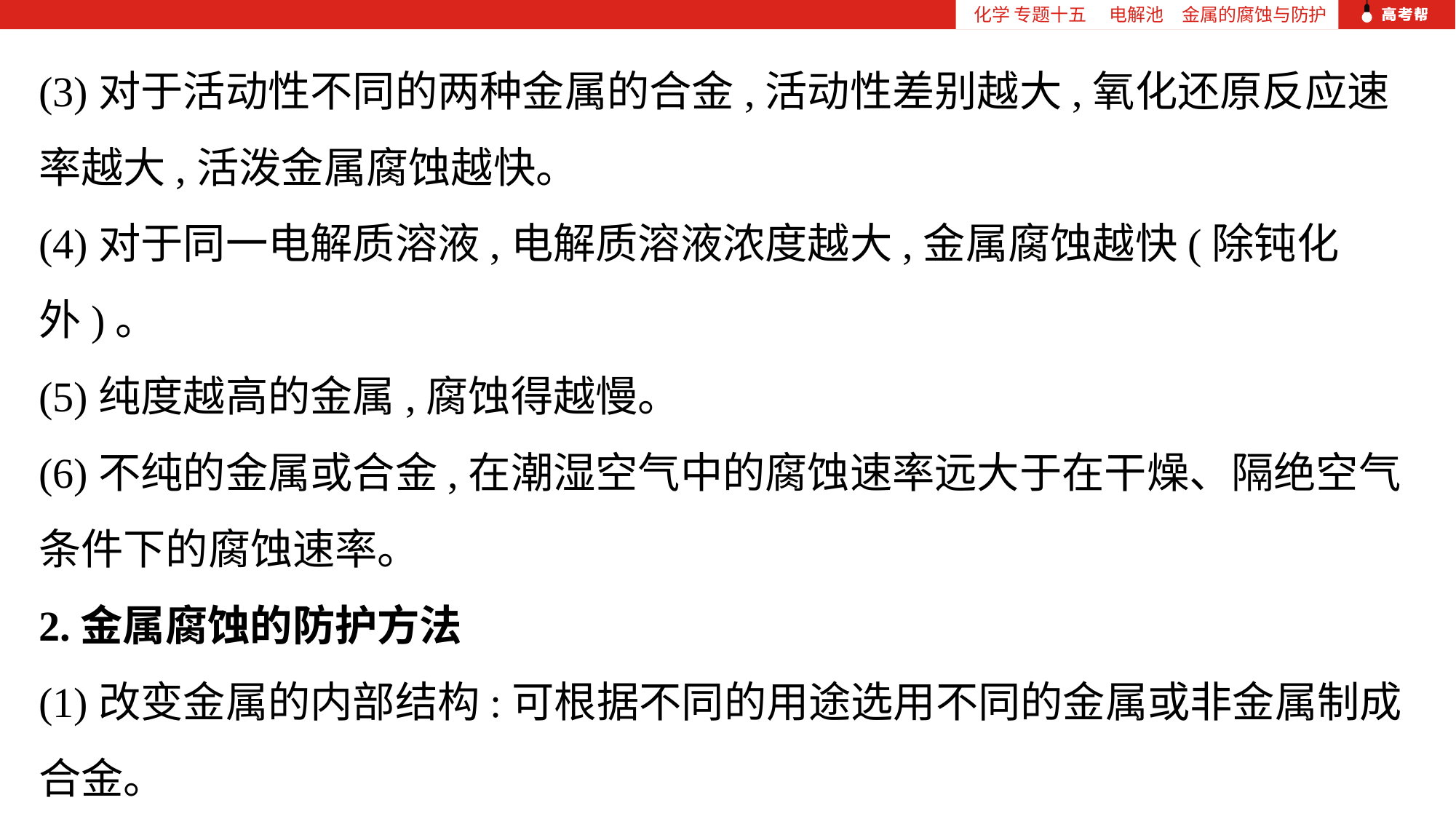

化学 专题十五 　电解池　金属的腐蚀与防护
(3)对于活动性不同的两种金属的合金,活动性差别越大,氧化还原反应速率越大,活泼金属腐蚀越快。
(4)对于同一电解质溶液,电解质溶液浓度越大,金属腐蚀越快(除钝化外)。
(5)纯度越高的金属,腐蚀得越慢。
(6)不纯的金属或合金,在潮湿空气中的腐蚀速率远大于在干燥、隔绝空气条件下的腐蚀速率。
2.金属腐蚀的防护方法
(1)改变金属的内部结构:可根据不同的用途选用不同的金属或非金属制成合金。